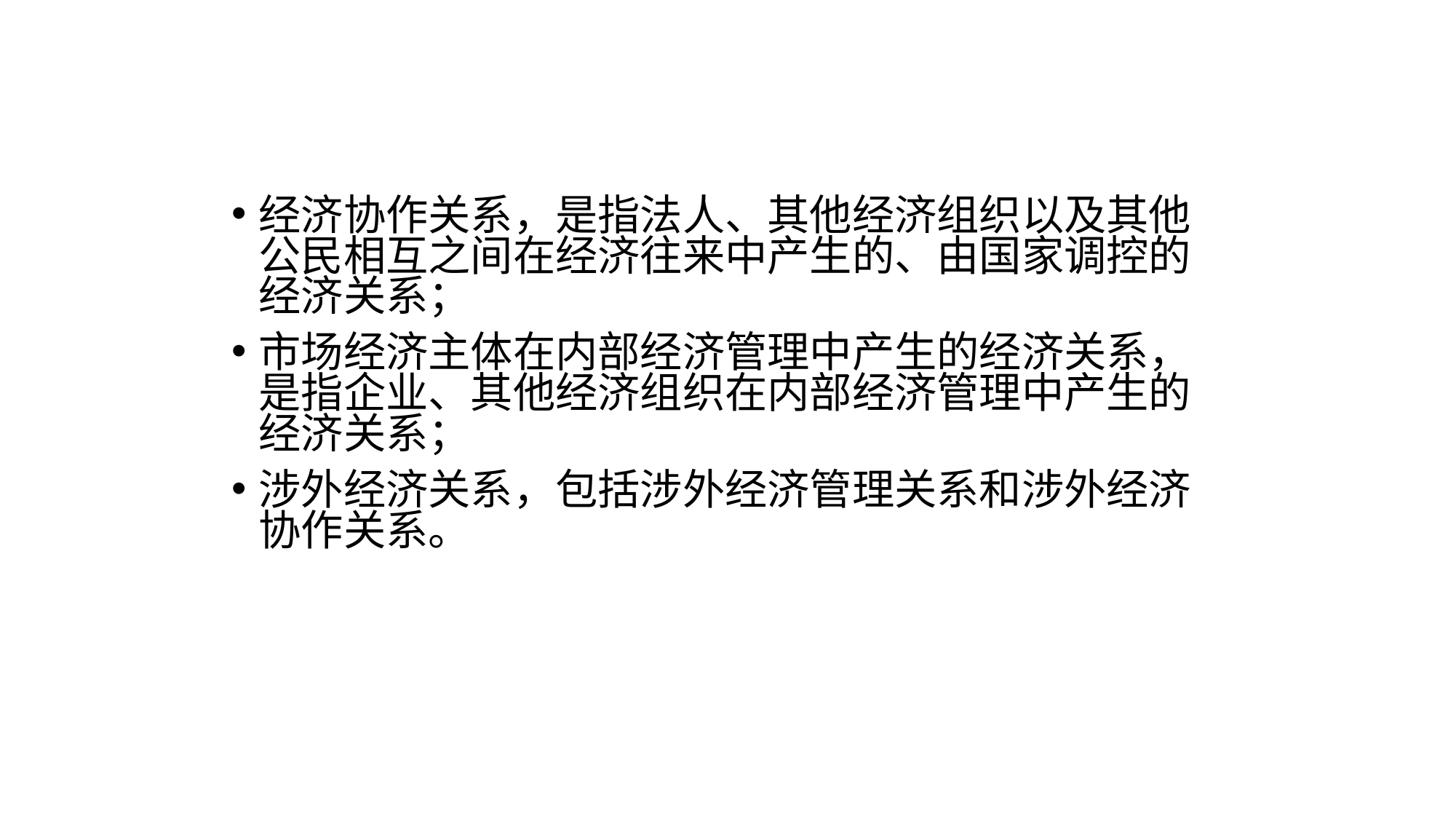

经济协作关系，是指法人、其他经济组织以及其他公民相互之间在经济往来中产生的、由国家调控的经济关系；
市场经济主体在内部经济管理中产生的经济关系，是指企业、其他经济组织在内部经济管理中产生的经济关系；
涉外经济关系，包括涉外经济管理关系和涉外经济协作关系。